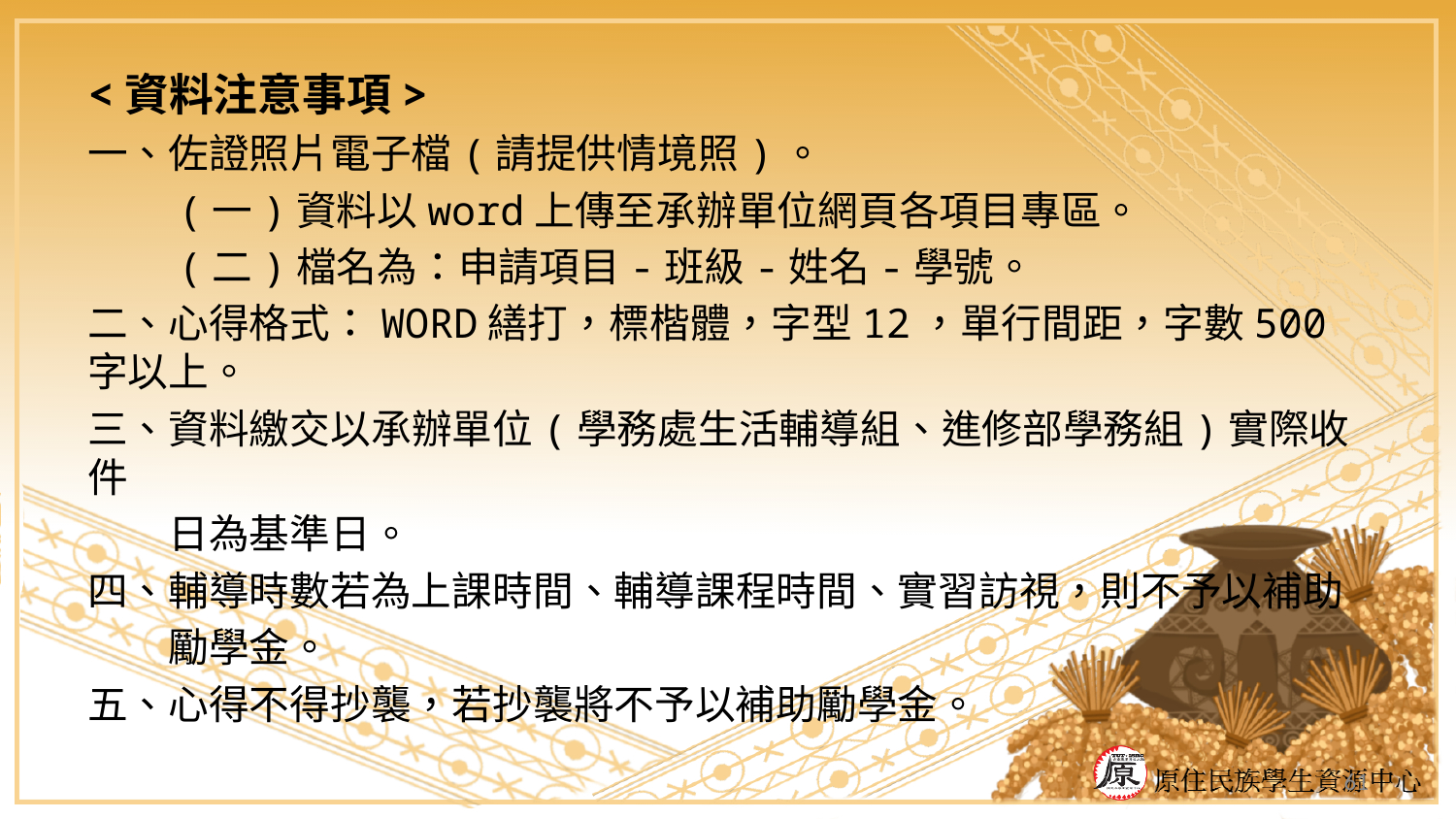

<資料注意事項>
一、佐證照片電子檔(請提供情境照)。
　　(一)資料以word上傳至承辦單位網頁各項目專區。
　　(二)檔名為：申請項目-班級-姓名-學號。
二、心得格式：WORD繕打，標楷體，字型12，單行間距，字數500字以上。
三、資料繳交以承辦單位(學務處生活輔導組、進修部學務組)實際收件
　　日為基準日。
四、輔導時數若為上課時間、輔導課程時間、實習訪視，則不予以補助
　　勵學金。
五、心得不得抄襲，若抄襲將不予以補助勵學金。
61